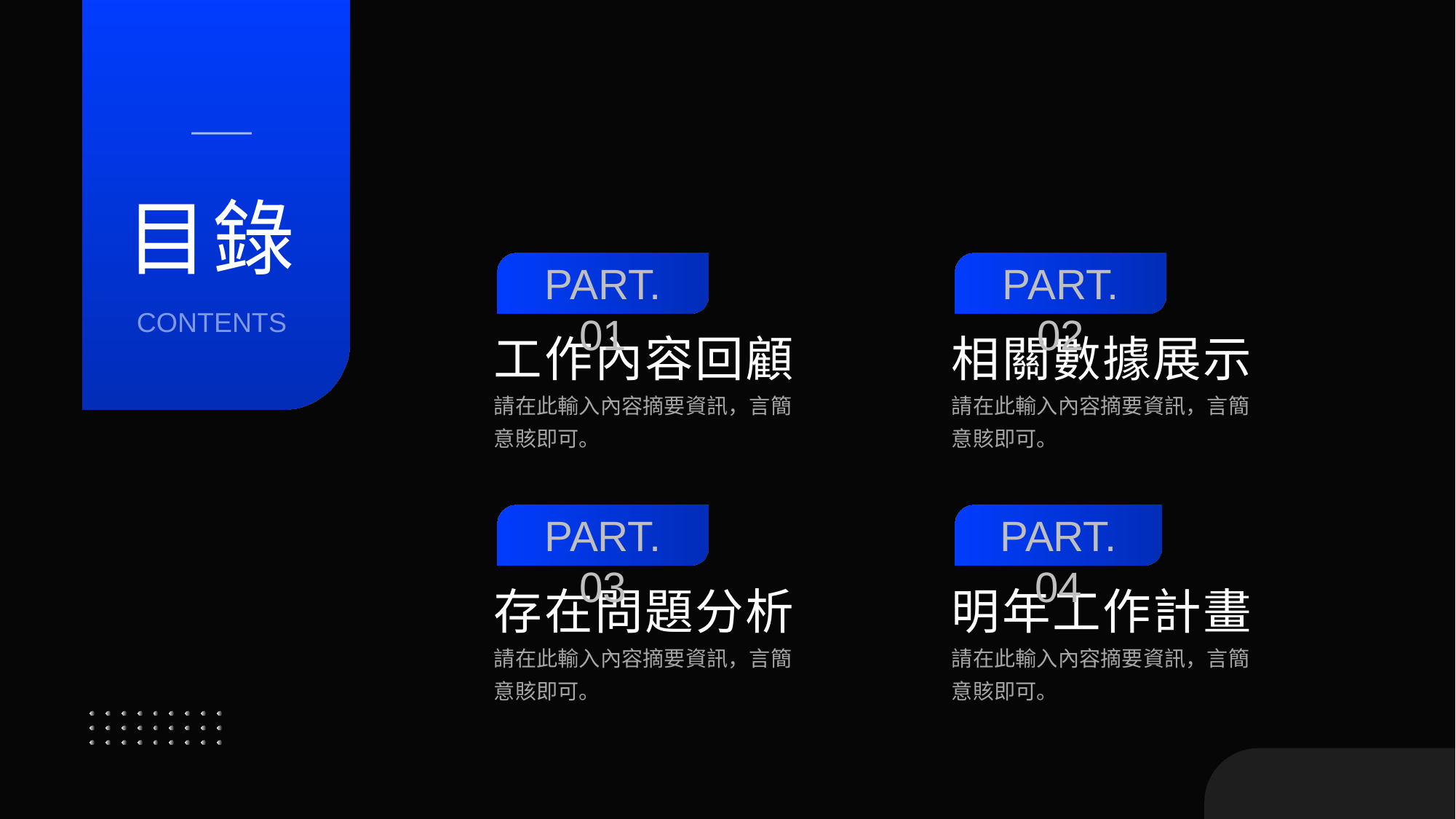

目錄
PART. 01

PART. 02

CONTENTS
工作內容回顧
相關數據展示
請在此輸入內容摘要資訊，言簡意賅即可。
請在此輸入內容摘要資訊，言簡意賅即可。
PART. 03

PART. 04

存在問題分析
明年工作計畫
請在此輸入內容摘要資訊，言簡意賅即可。
請在此輸入內容摘要資訊，言簡意賅即可。